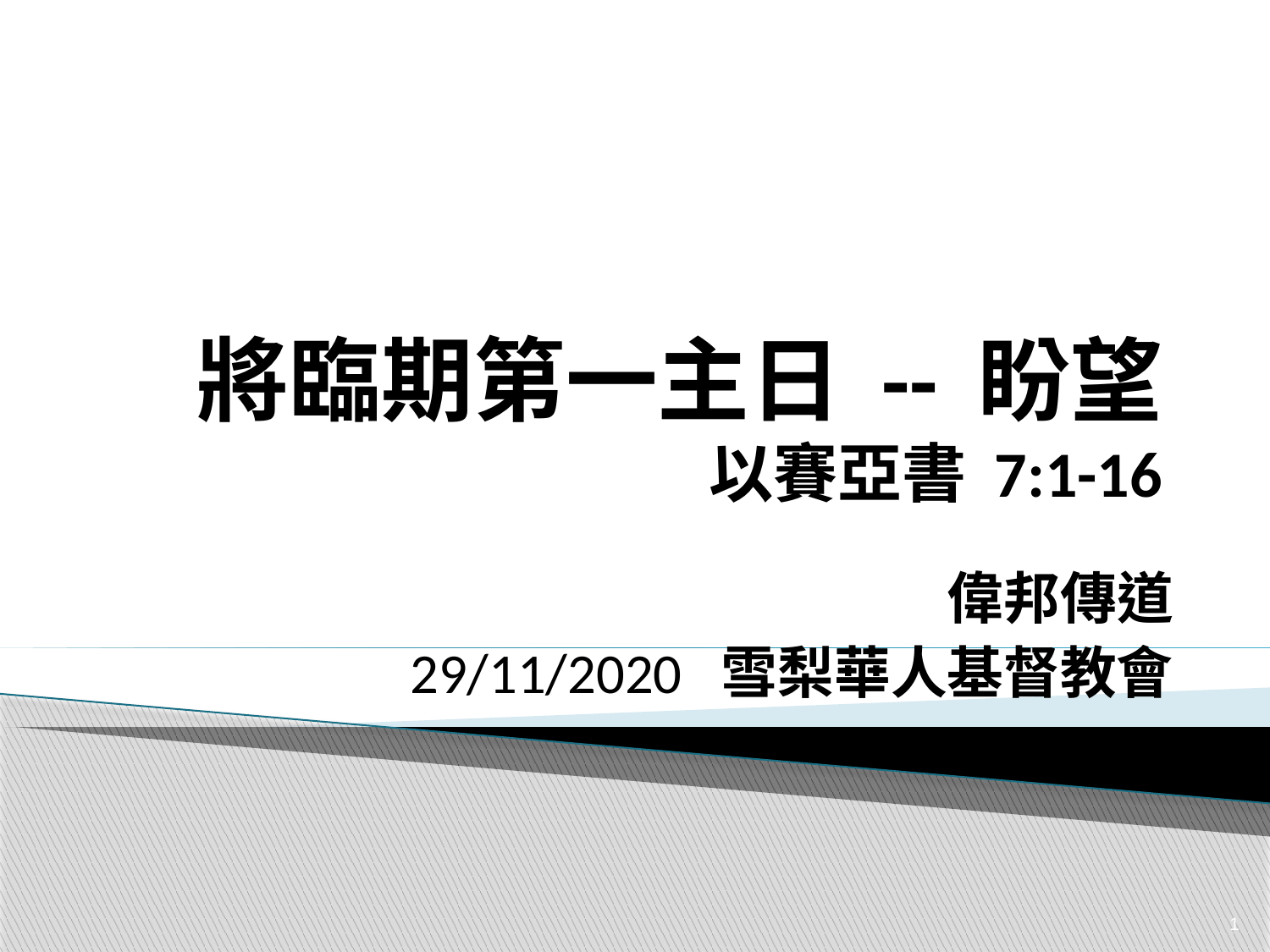

# 將臨期第一主日 -- 盼望 以賽亞書 7:1-16
偉邦傳道
29/11/2020  雪梨華人基督教會

1